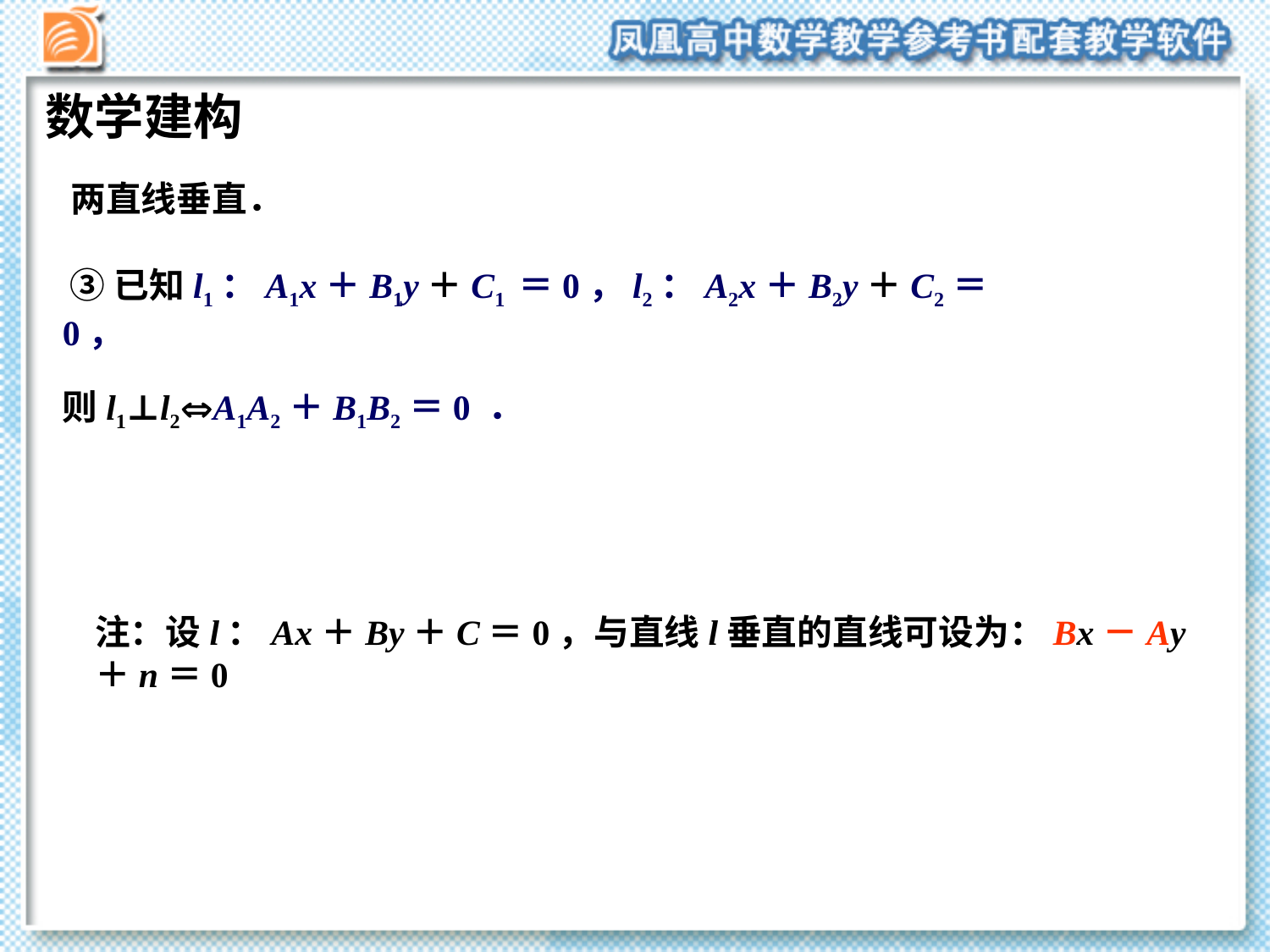

数学建构
两直线垂直．
 ③已知l1：A1x＋B1y＋C1 ＝0，l2：A2x＋B2y＋C2＝0，
则l1⊥l2⇔A1A2＋B1B2＝0 ．
注：设l：Ax＋By＋C＝0，与直线l垂直的直线可设为：Bx－Ay＋n＝0